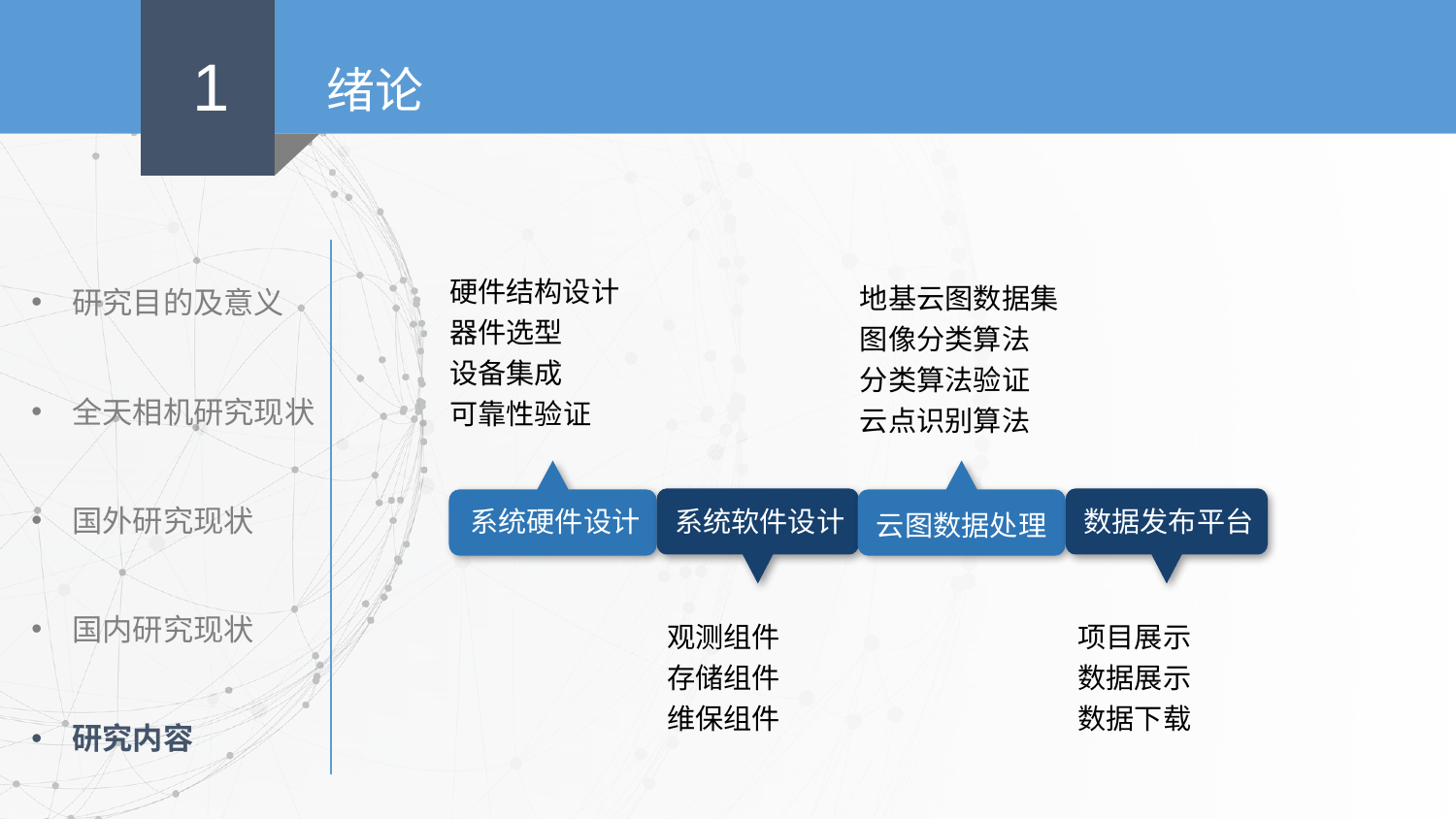

1
绪论

研究目的及意义
全天相机研究现状
国外研究现状
国内研究现状
研究内容

硬件结构设计
器件选型
设备集成
可靠性验证
地基云图数据集
图像分类算法
分类算法验证
云点识别算法

系统硬件设计

云图数据处理

系统软件设计

数据发布平台
观测组件
存储组件
维保组件

项目展示
数据展示
数据下载